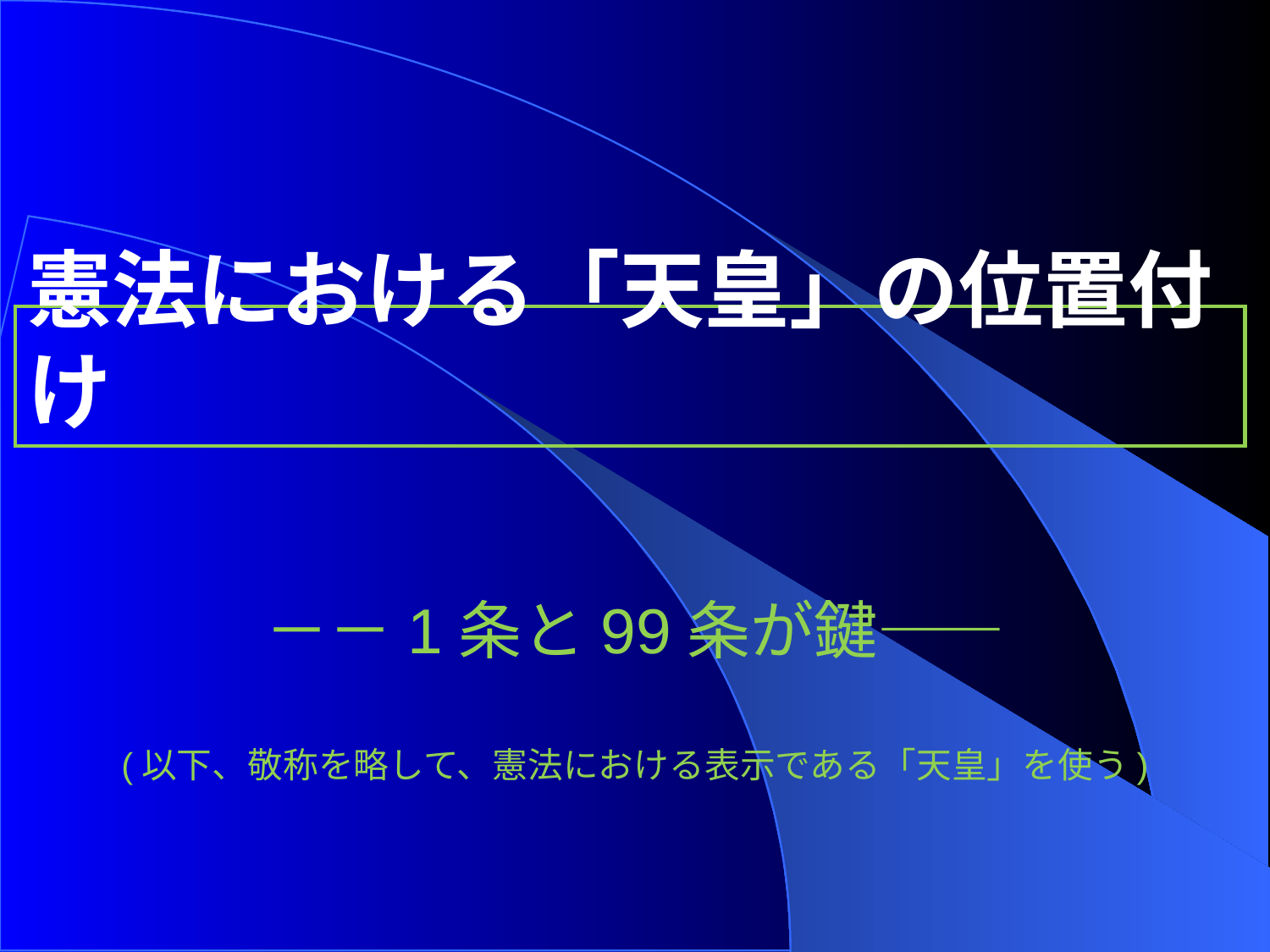

憲法における「天皇」の位置付け

－－1条と99条が鍵――

(以下、敬称を略して、憲法における表示である「天皇」を使う)